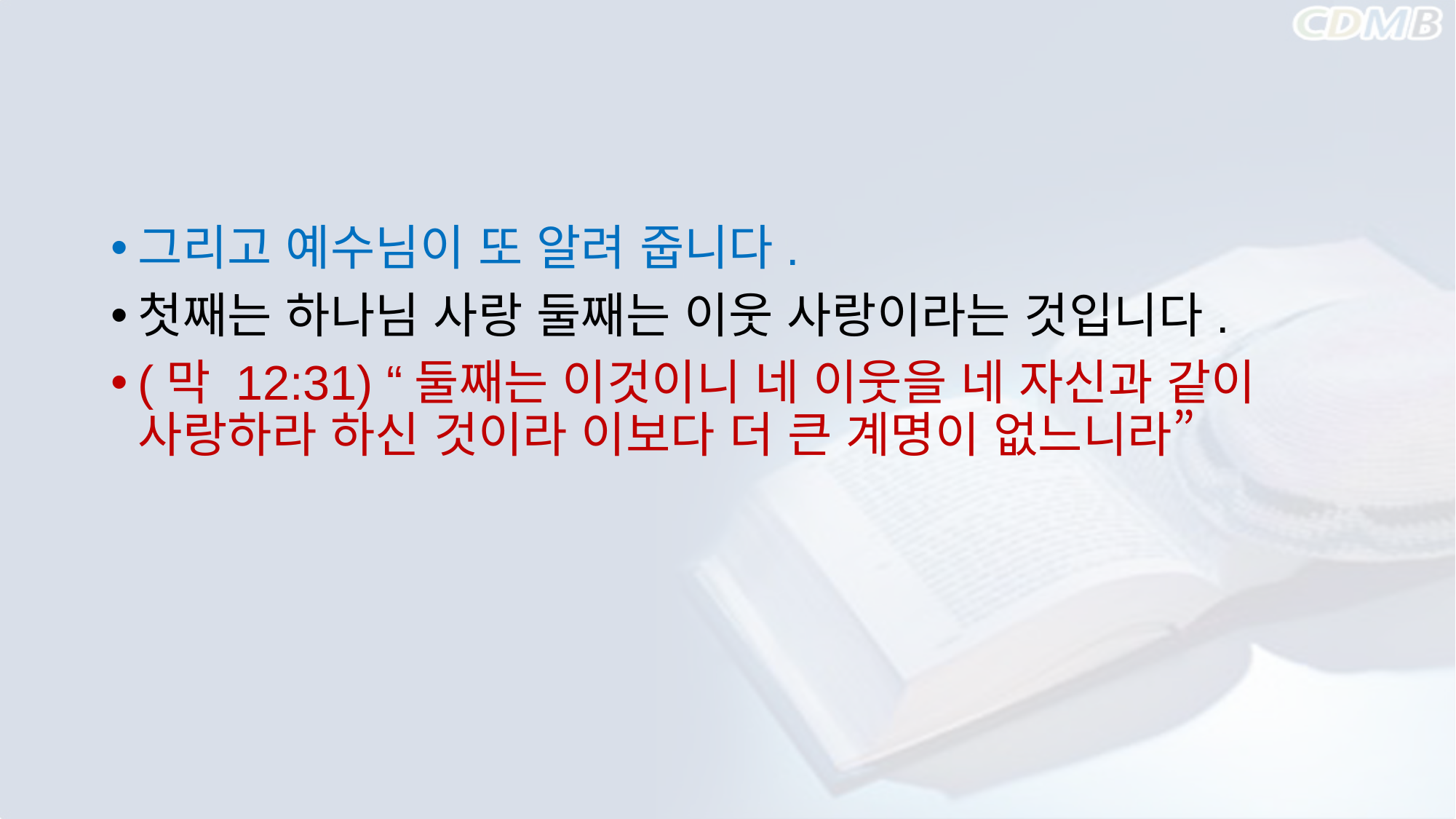

#
그리고 예수님이 또 알려 줍니다.
첫째는 하나님 사랑 둘째는 이웃 사랑이라는 것입니다.
(막 12:31) “둘째는 이것이니 네 이웃을 네 자신과 같이 사랑하라 하신 것이라 이보다 더 큰 계명이 없느니라”